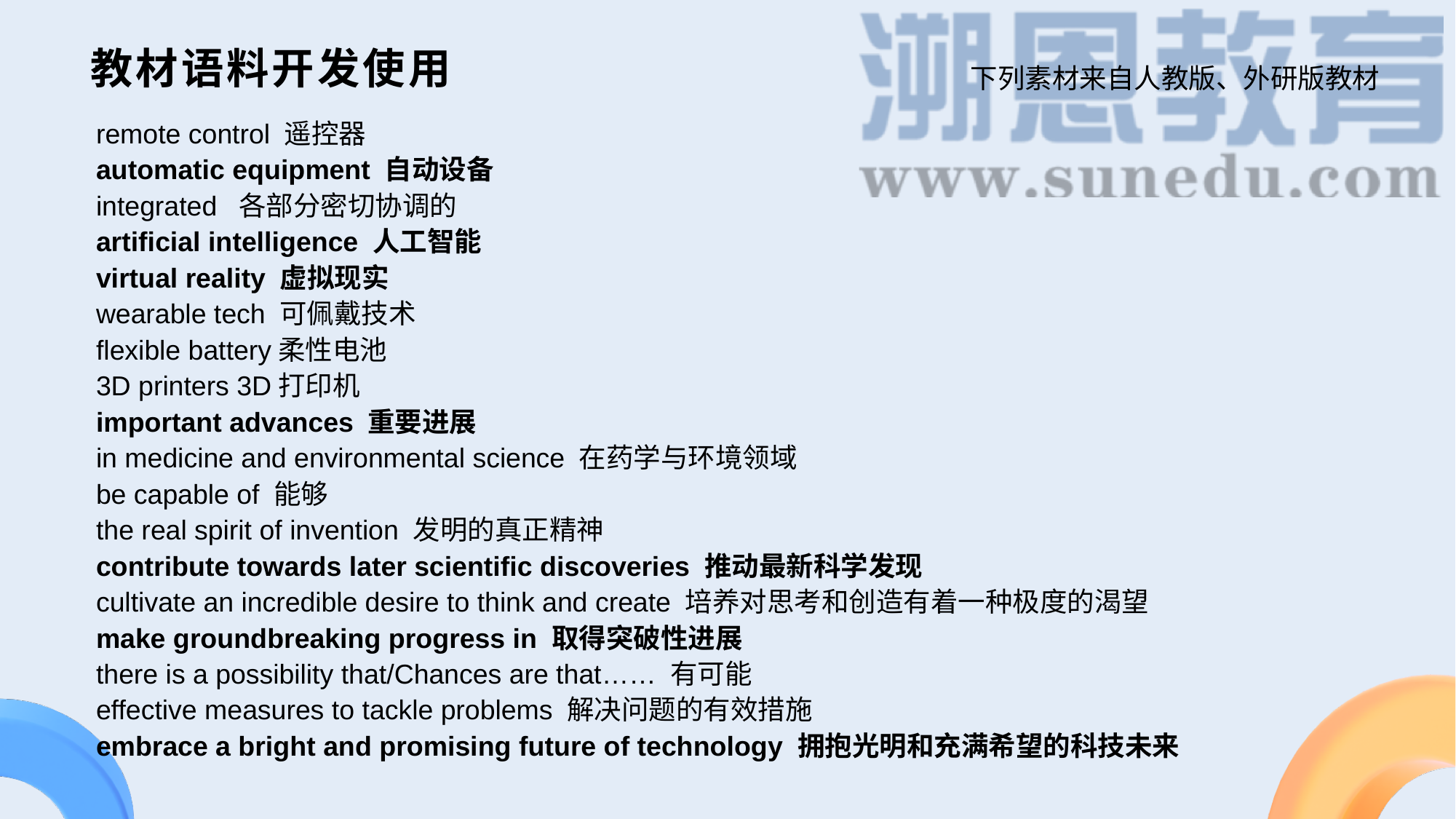

教材语料开发使用
下列素材来自人教版、外研版教材
remote control 遥控器
automatic equipment 自动设备
integrated  各部分密切协调的
artificial intelligence 人工智能
virtual reality 虚拟现实
wearable tech 可佩戴技术
flexible battery柔性电池
3D printers 3D打印机
important advances 重要进展
in medicine and environmental science 在药学与环境领域
be capable of 能够
the real spirit of invention 发明的真正精神
contribute towards later scientific discoveries 推动最新科学发现
cultivate an incredible desire to think and create 培养对思考和创造有着一种极度的渴望
make groundbreaking progress in 取得突破性进展
there is a possibility that/Chances are that…… 有可能
effective measures to tackle problems 解决问题的有效措施
embrace a bright and promising future of technology 拥抱光明和充满希望的科技未来